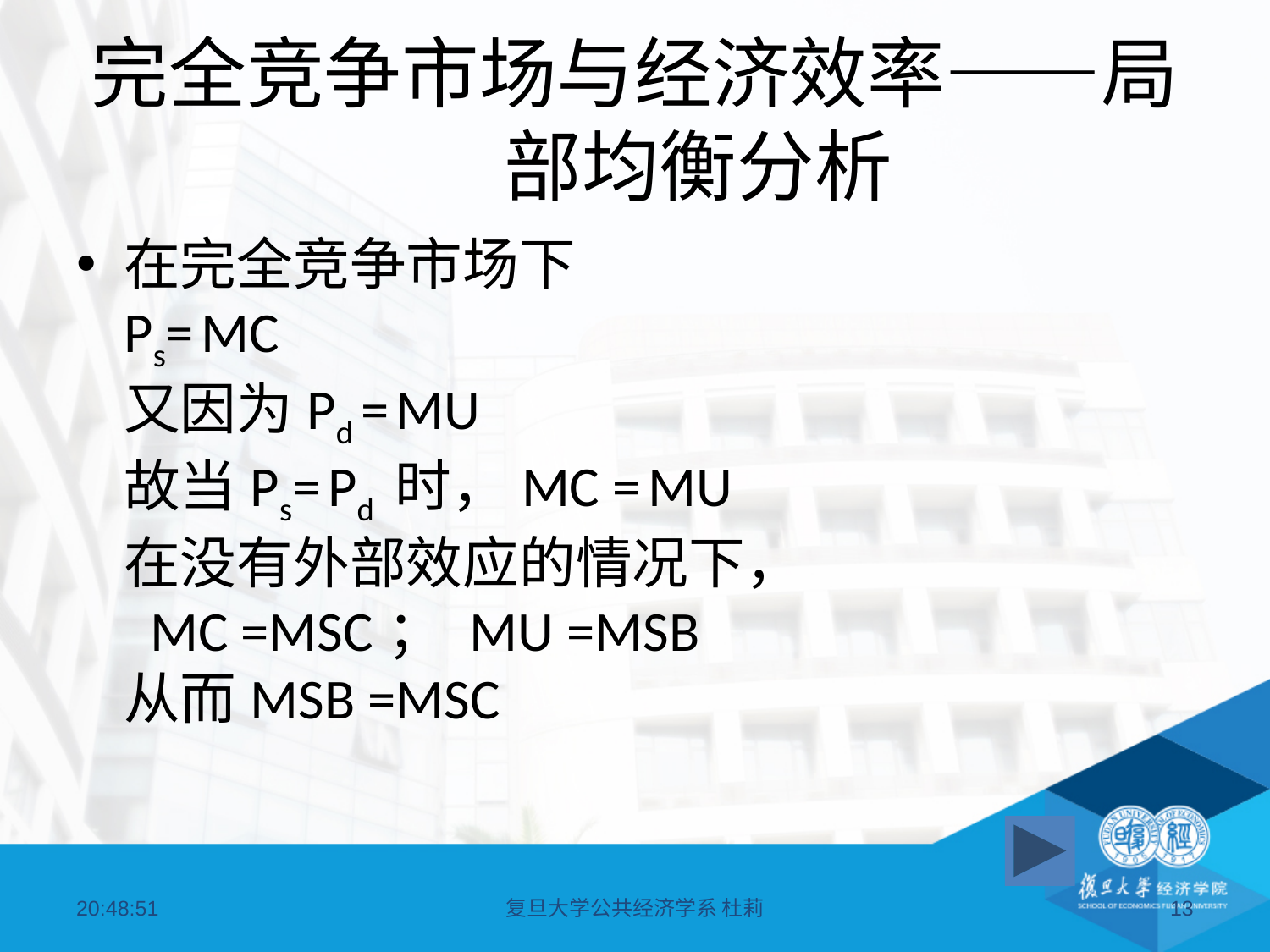

# 完全竞争市场与经济效率——局部均衡分析
在完全竞争市场下
Ps= MC
又因为Pd = MU
故当Ps= Pd 时，MC = MU
在没有外部效应的情况下，
 MC =MSC； MU =MSB
从而MSB =MSC

20:48:51
复旦大学公共经济学系 杜莉
13